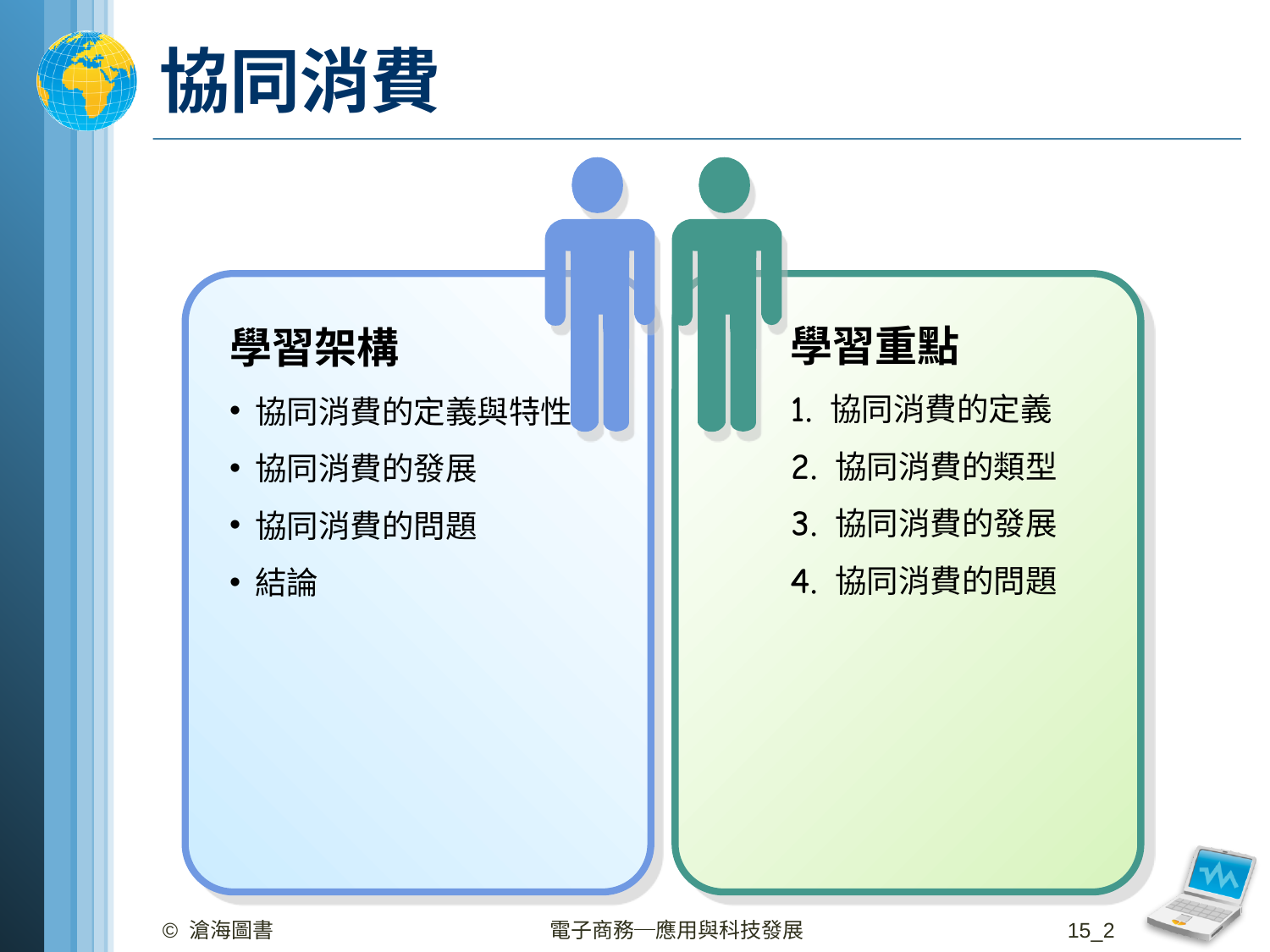

# 協同消費

學習重點
1. 協同消費的定義
2. 協同消費的類型
3. 協同消費的發展
4. 協同消費的問題
學習架構
協同消費的定義與特性
協同消費的發展
協同消費的問題
結論

© 滄海圖書
電子商務─應用與科技發展
15_2